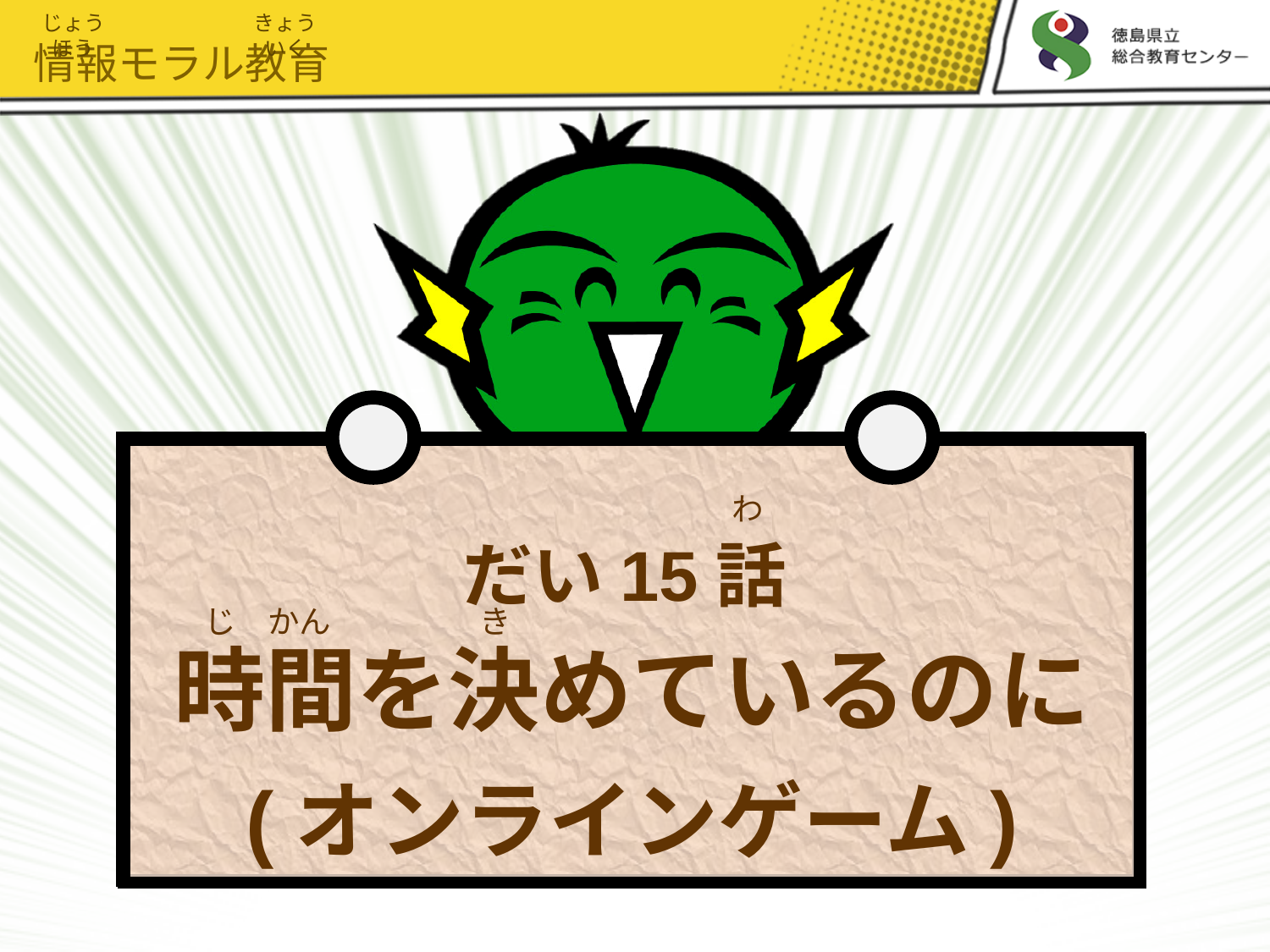

じょうほう
きょういく
情報モラル教育
# だい15話 時間を決めているのに (オンラインゲーム)
わ
じ　かん
き